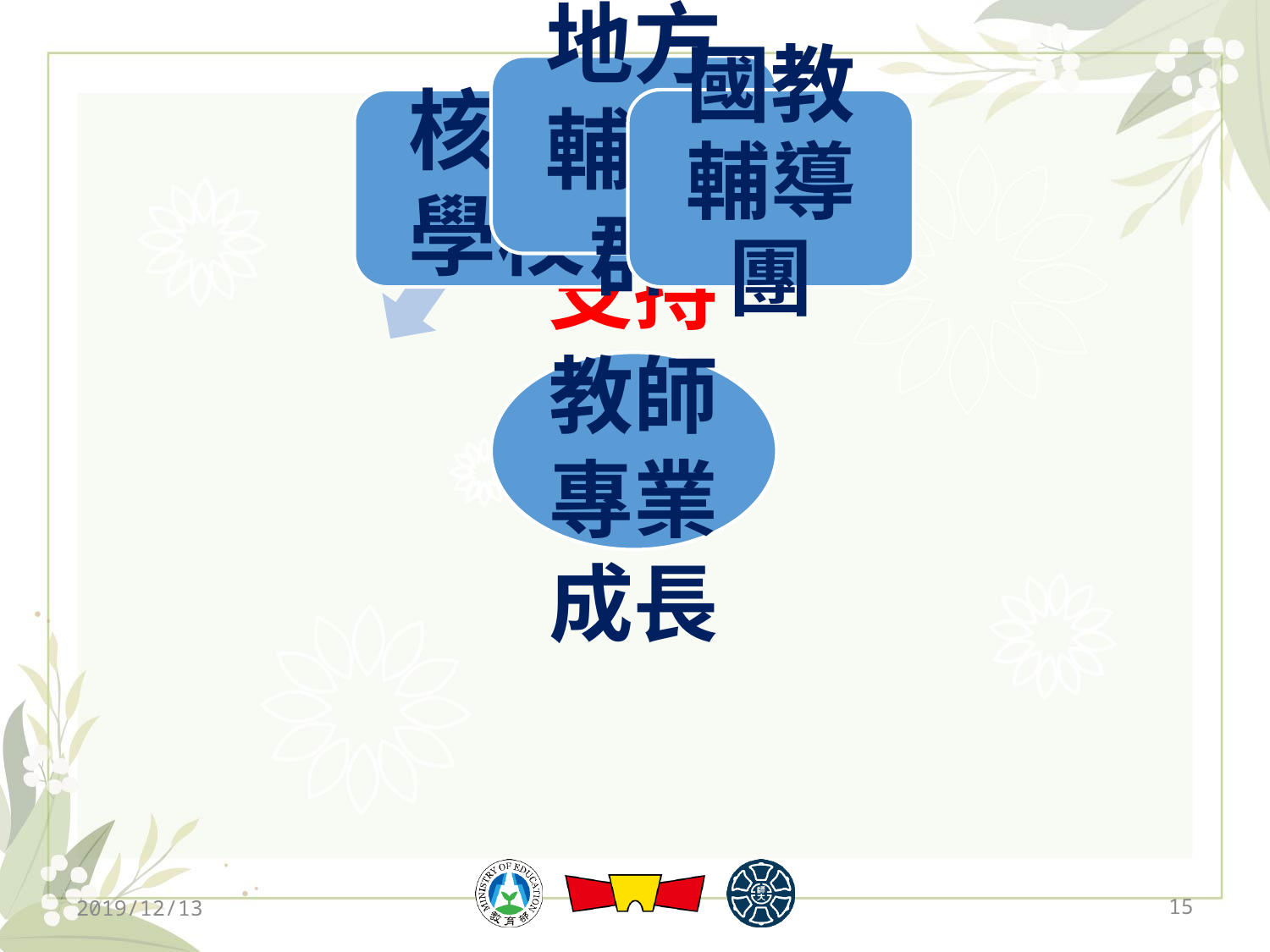

支持
教師
專業成長
核心
學校
地方
2019/12/13
15